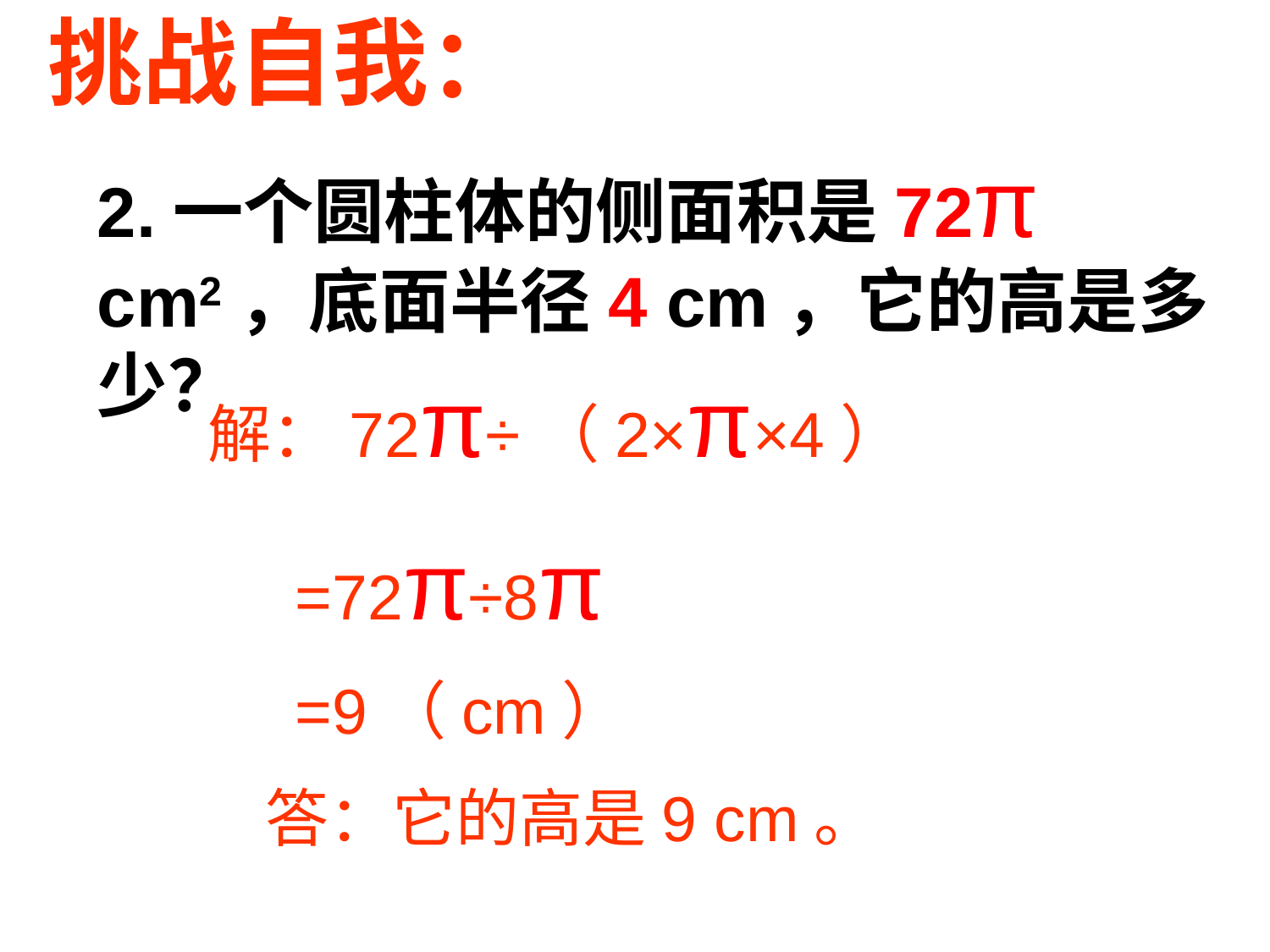

# 挑战自我：
2.一个圆柱体的侧面积是72π cm2，底面半径4 cm，它的高是多少？
解：72π÷（2×π×4）
     =72π÷8π
     =9（cm）
   答：它的高是9 cm。